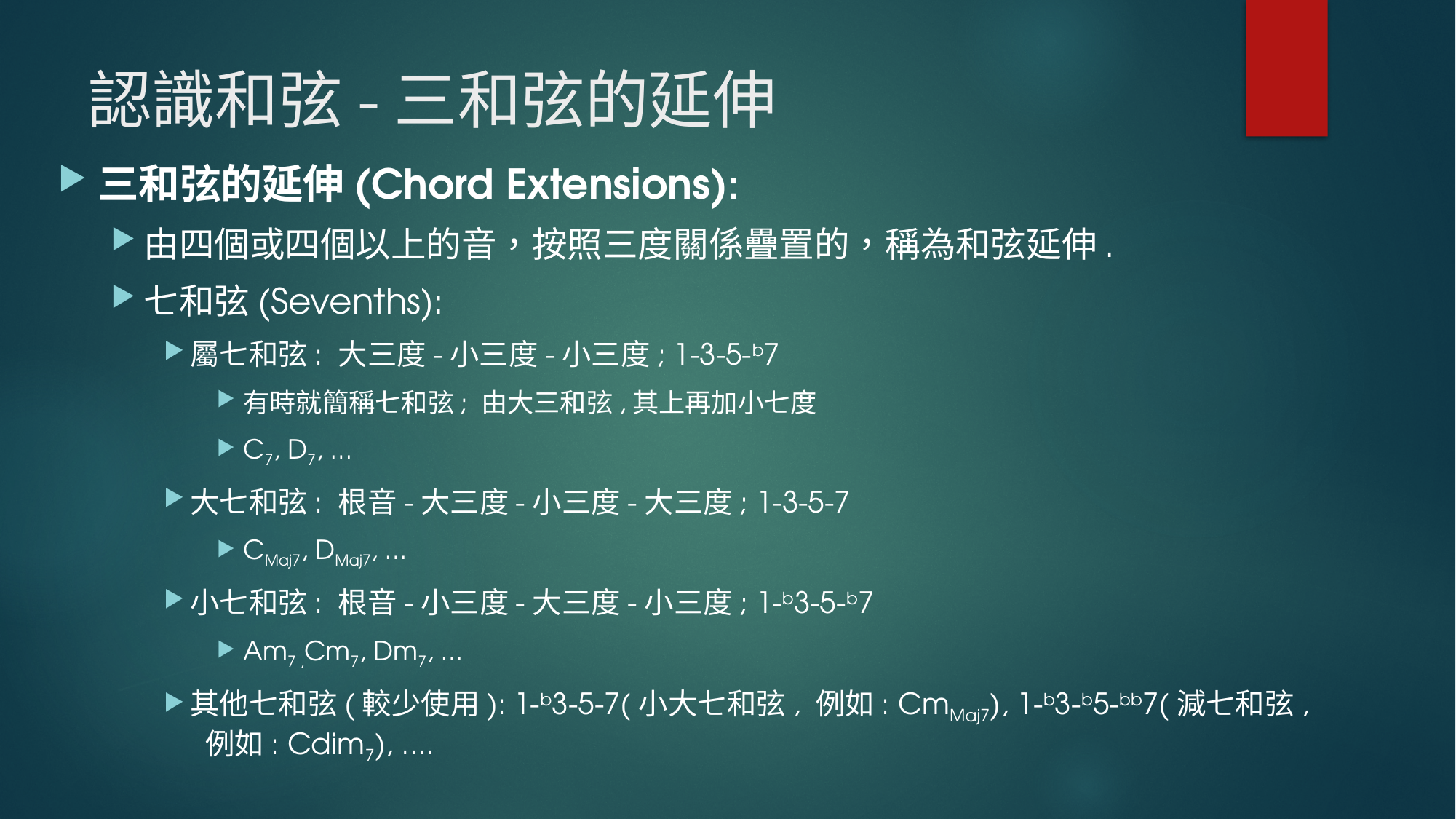

# 認識和弦-三和弦的延伸
三和弦的延伸(Chord Extensions):
由四個或四個以上的音，按照三度關係疊置的，稱為和弦延伸.
七和弦(Sevenths):
屬七和弦: 大三度-小三度-小三度; 1-3-5-b7
有時就簡稱七和弦; 由大三和弦,其上再加小七度
C7, D7, …
大七和弦: 根音-大三度-小三度-大三度; 1-3-5-7
CMaj7, DMaj7, …
小七和弦: 根音-小三度-大三度-小三度; 1-b3-5-b7
Am7 ,Cm7, Dm7, …
其他七和弦(較少使用): 1-b3-5-7(小大七和弦, 例如: CmMaj7), 1-b3-b5-bb7(減七和弦, 例如: Cdim7), ….